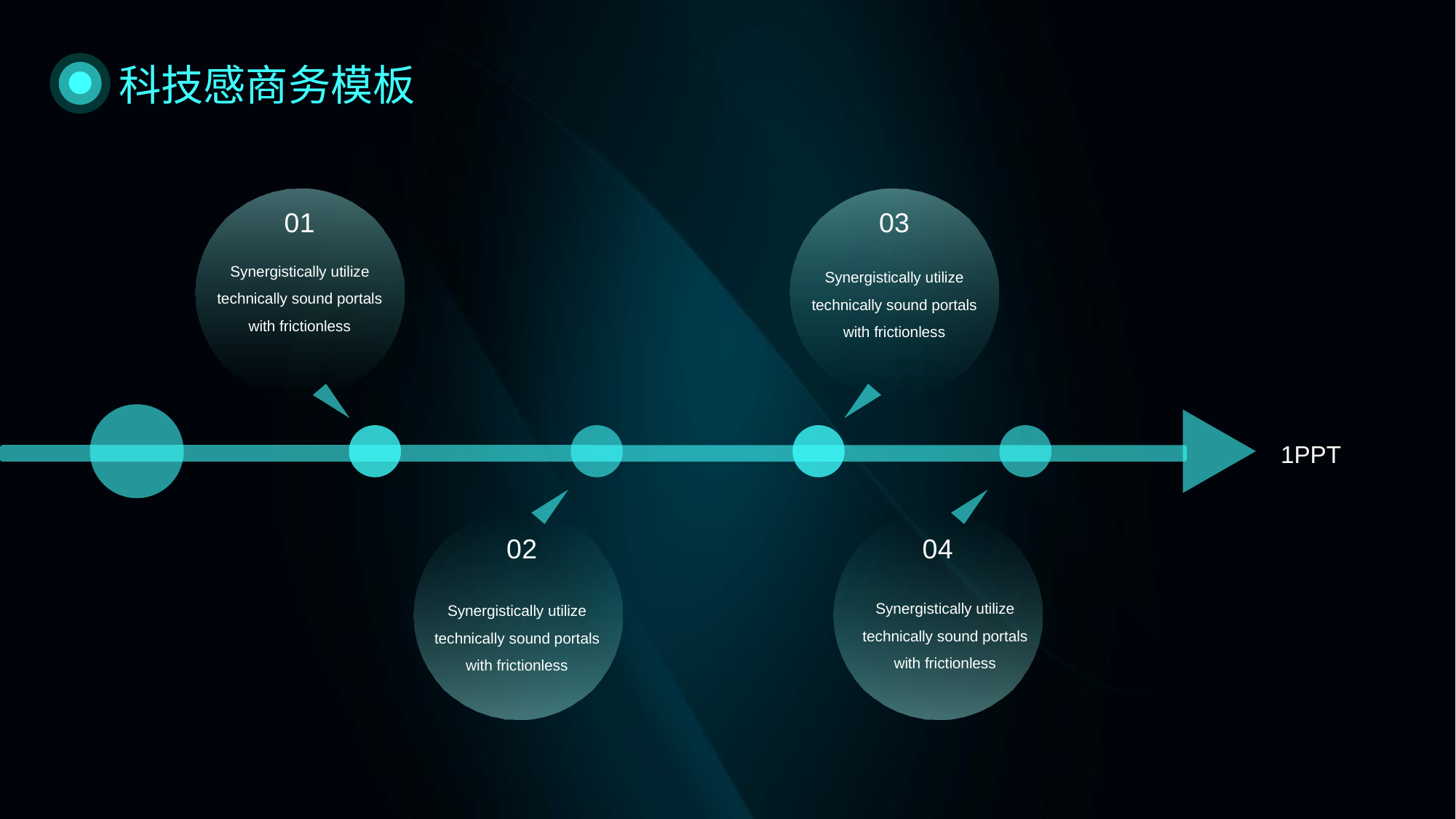

科技感商务模板

0 1
0 3
Synergistically utilize technically sound portals with frictionless
Synergistically utilize technically sound portals with frictionless

1PPT

0 2
0 4
Synergistically utilize technically sound portals with frictionless
Synergistically utilize technically sound portals with frictionless